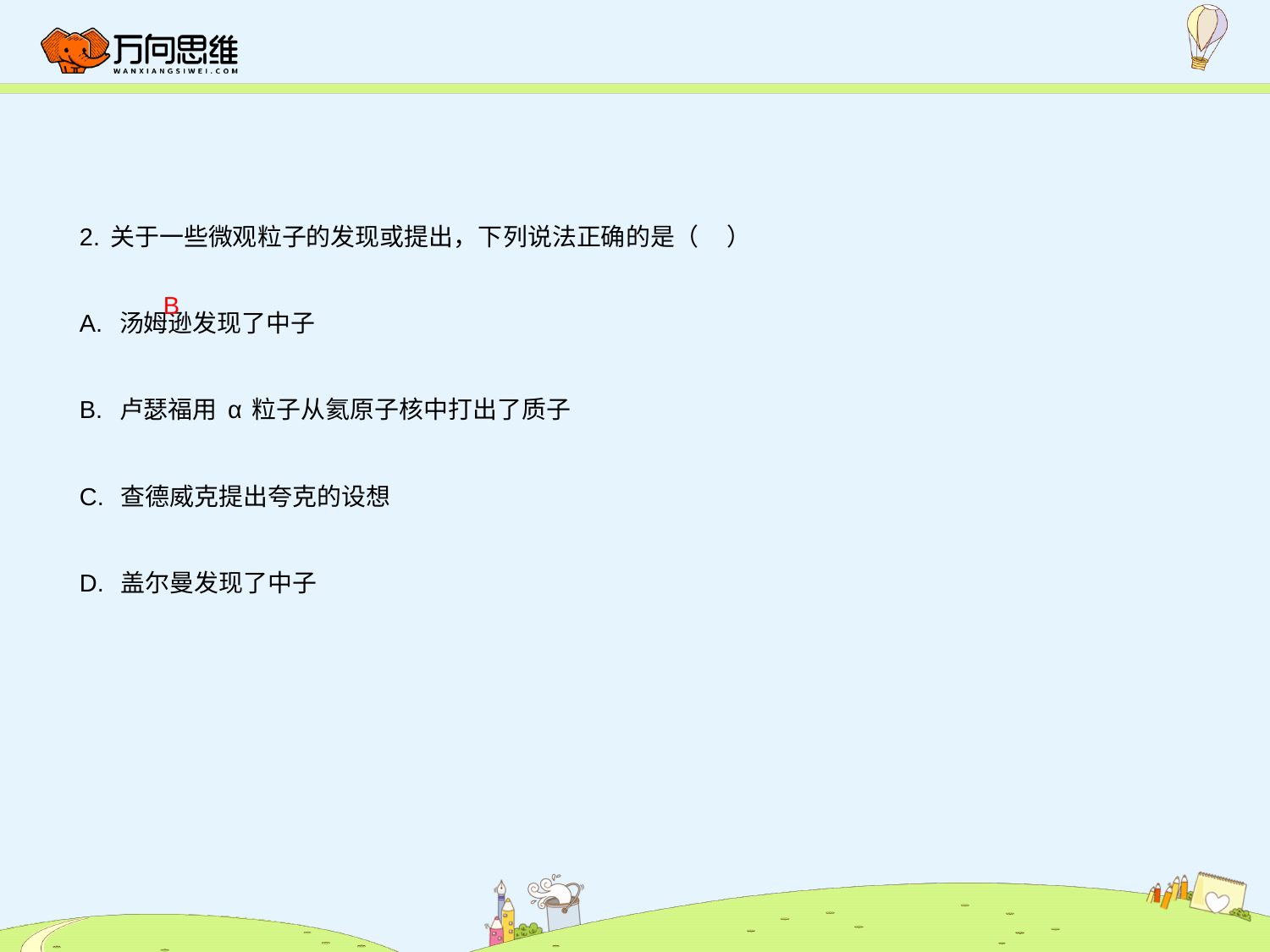

2.关于一些微观粒子的发现或提出，下列说法正确的是（     ）
A. 汤姆逊发现了中子
B. 卢瑟福用α粒子从氦原子核中打出了质子
C. 查德威克提出夸克的设想
D. 盖尔曼发现了中子
B